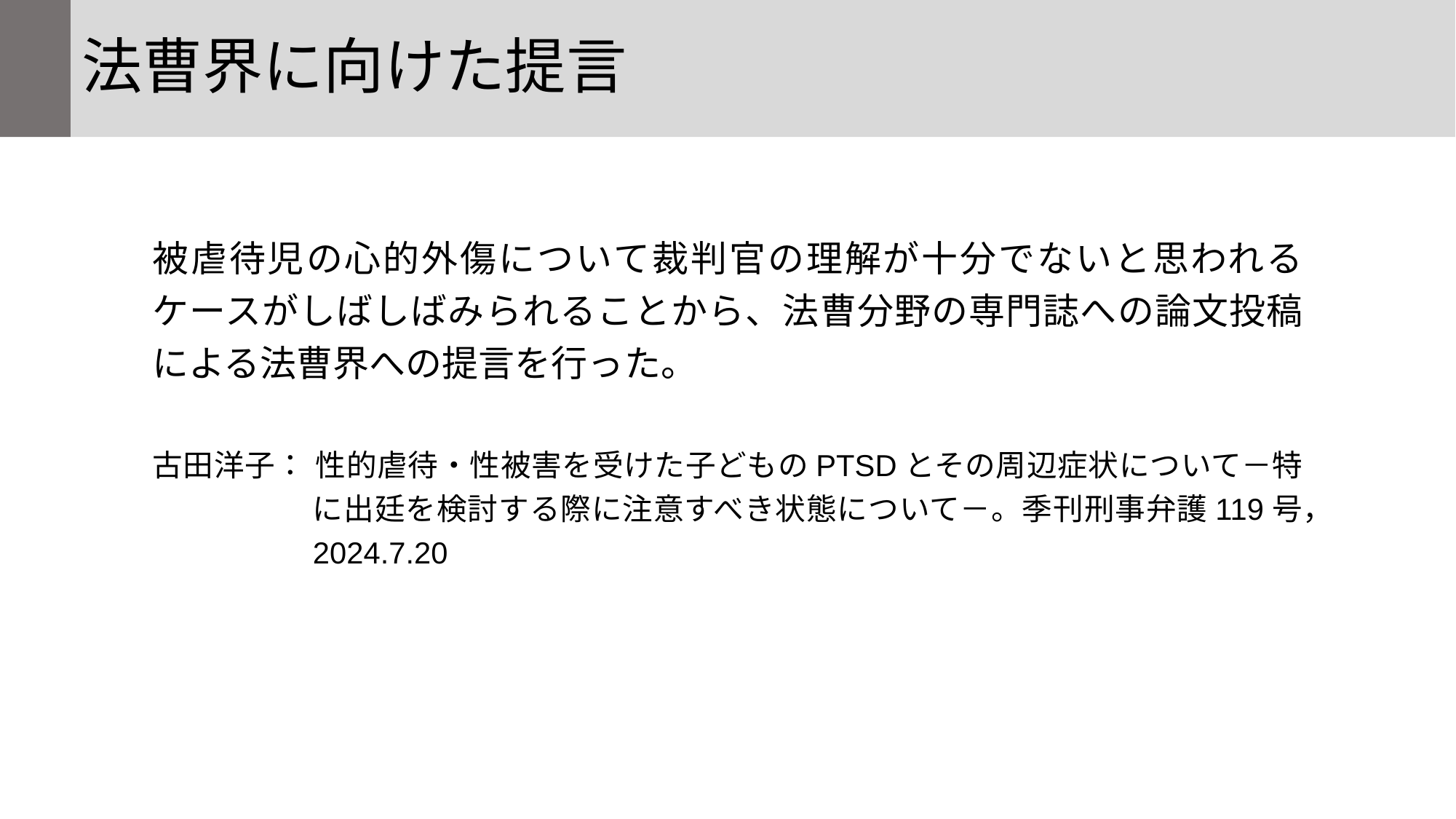

# 法曹界に向けた提言
被虐待児の心的外傷について裁判官の理解が十分でないと思われるケースがしばしばみられることから、法曹分野の専門誌への論文投稿による法曹界への提言を行った。
古田洋子：	性的虐待・性被害を受けた⼦どものPTSDとその周辺症状について－特に出廷を検討する際に注意すべき状態について－。季刊刑事弁護119号，2024.7.20